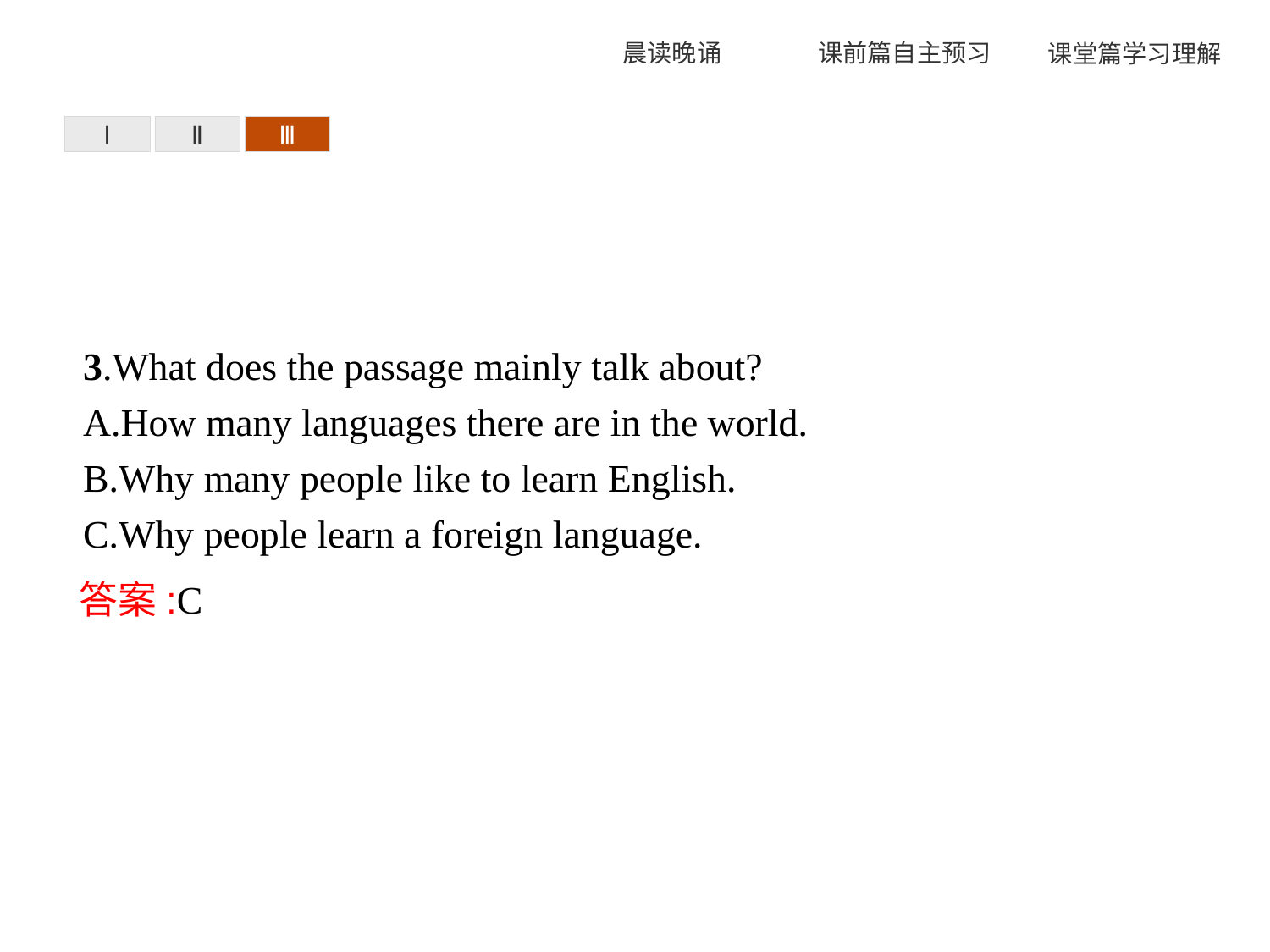

Ⅰ
Ⅱ
Ⅲ
3.What does the passage mainly talk about?
A.How many languages there are in the world.
B.Why many people like to learn English.
C.Why people learn a foreign language.
答案:C